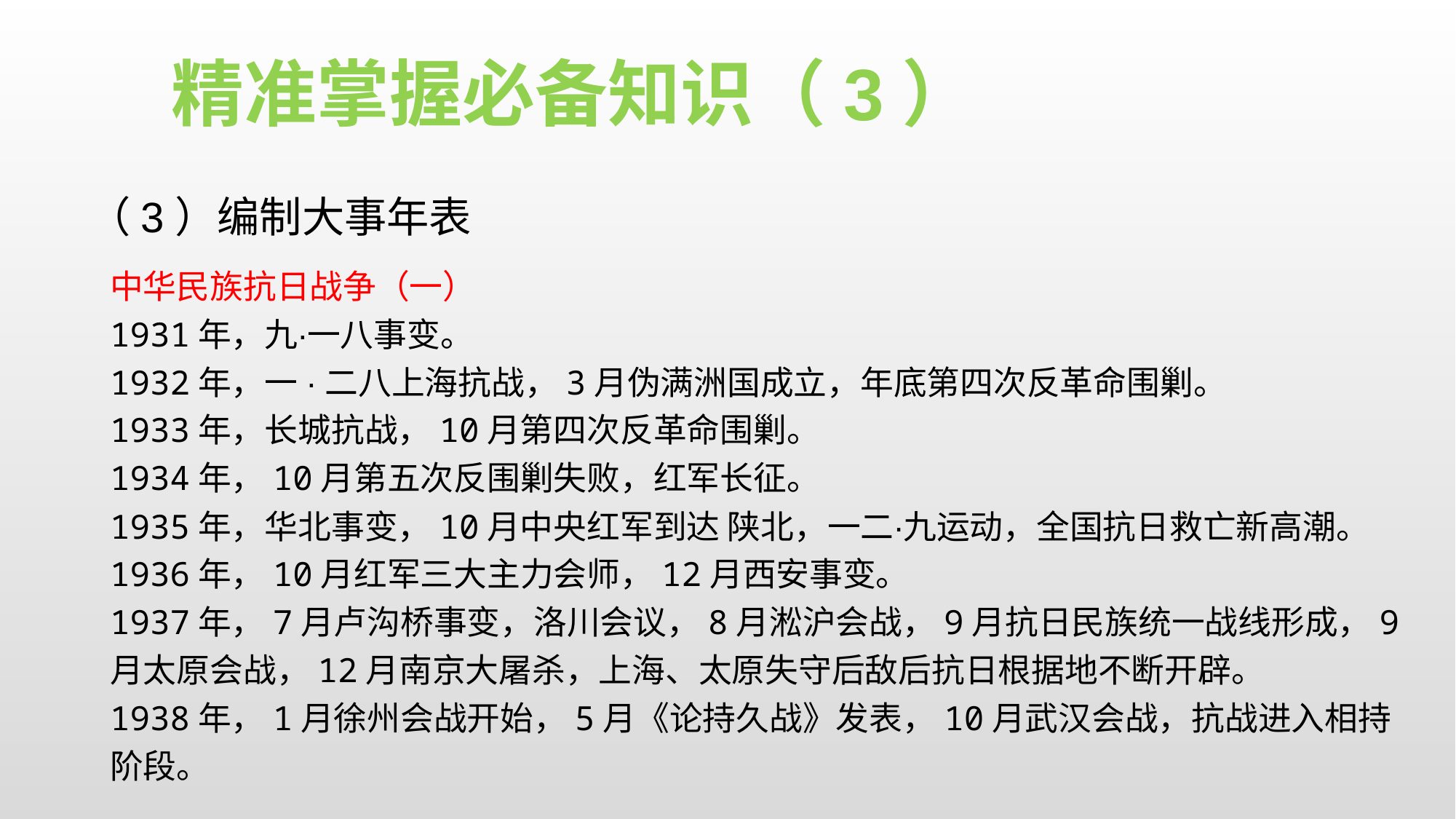

精准掌握必备知识（3）
（3）编制大事年表
中华民族抗日战争（一）
1931年，九∙一八事变。
1932年，一·二八上海抗战，3月伪满洲国成立，年底第四次反革命围剿。
1933年，长城抗战，10月第四次反革命围剿。
1934年，10月第五次反围剿失败，红军长征。
1935年，华北事变，10月中央红军到达 陕北，一二∙九运动，全国抗日救亡新高潮。
1936年，10月红军三大主力会师，12月西安事变。
1937年，7月卢沟桥事变，洛川会议，8月淞沪会战，9月抗日民族统一战线形成，9月太原会战，12月南京大屠杀，上海、太原失守后敌后抗日根据地不断开辟。
1938年，1月徐州会战开始，5月《论持久战》发表，10月武汉会战，抗战进入相持阶段。